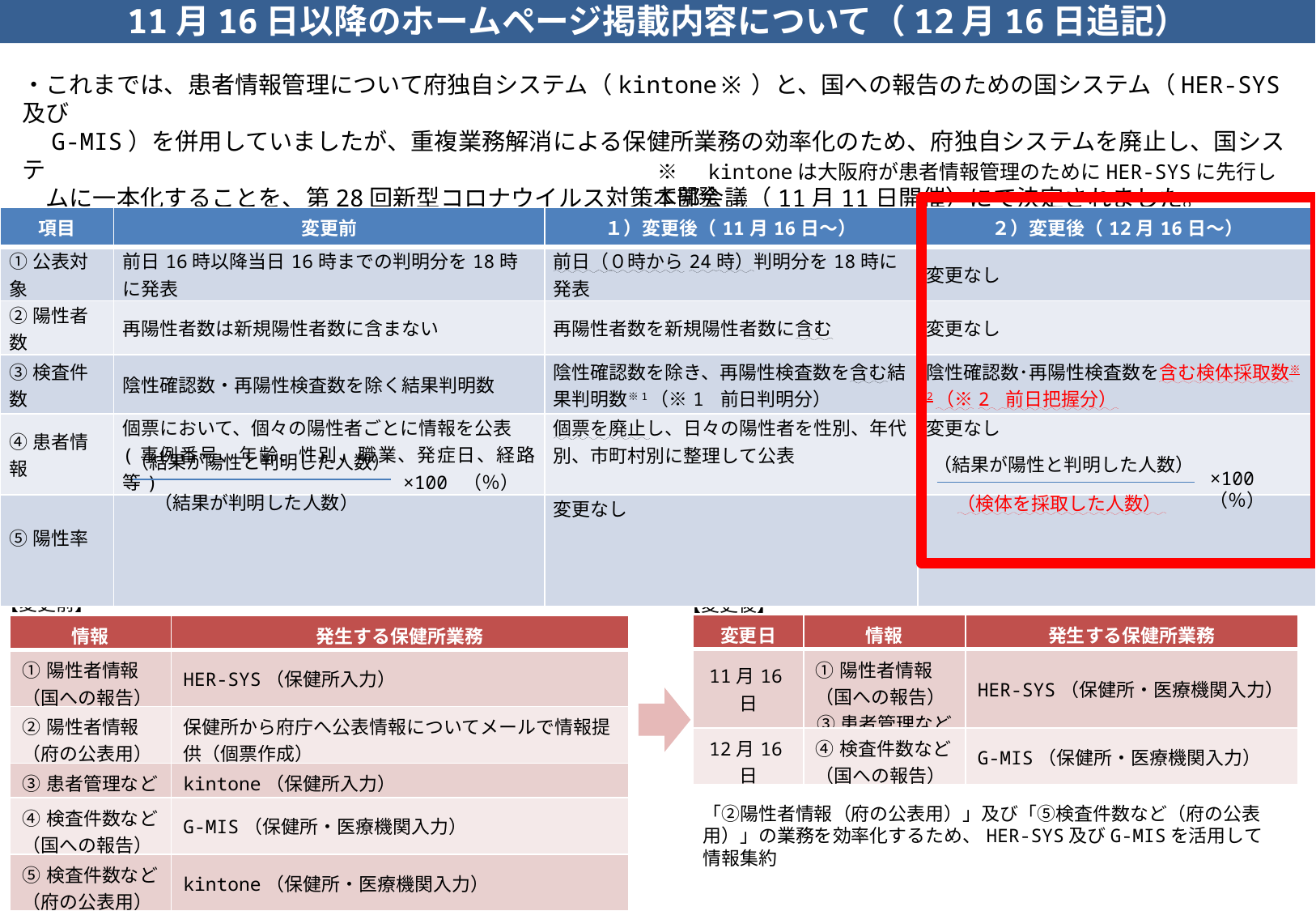

11月16日以降のホームページ掲載内容について（12月16日追記）
・これまでは、患者情報管理について府独自システム（kintone※）と、国への報告のための国システム（HER-SYS及び
　G-MIS）を併用していましたが、重複業務解消による保健所業務の効率化のため、府独自システムを廃止し、国システ
　ムに一本化することを、第28回新型コロナウイルス対策本部会議（11月11日開催）にて決定されました。
・公表内容の変更については、以下のとおりです。
※　kintoneは大阪府が患者情報管理のためにHER-SYSに先行して開発

| 項目 | 変更前 | １）変更後（11月16日～） | ２）変更後（12月16日～） |
| --- | --- | --- | --- |
| ①公表対象 | 前日16時以降当日16時までの判明分を18時に発表 | 前日（０時から24時）判明分を18時に発表 | 変更なし |
| ②陽性者数 | 再陽性者数は新規陽性者数に含まない | 再陽性者数を新規陽性者数に含む | 変更なし |
| ③検査件数 | 陰性確認数・再陽性検査数を除く結果判明数 | 陰性確認数を除き、再陽性検査数を含む結果判明数※1（※1 前日判明分） | 陰性確認数･再陽性検査数を含む検体採取数※2（※2 前日把握分） |
| ④患者情報 | 個票において、個々の陽性者ごとに情報を公表 (事例番号、年齢、性別、職業、発症日、経路等) | 個票を廃止し、日々の陽性者を性別、年代別、市町村別に整理して公表 | 変更なし |
| ⑤陽性率 |  | 変更なし |  |
（結果が陽性と判明した人数）
（結果が陽性と判明した人数）
×100
（％）
×100 （％）
（検体を採取した人数）
（結果が判明した人数）
＜参考＞　情報管理方法の変更
【変更前】
【変更後】
| 変更日 | 情報 | 発生する保健所業務 |
| --- | --- | --- |
| 11月16日 | ①陽性者情報 （国への報告） ③患者管理など | HER-SYS（保健所・医療機関入力） |
| 12月16日 | ④検査件数など （国への報告） | G-MIS（保健所・医療機関入力） |
| 情報 | 発生する保健所業務 |
| --- | --- |
| ①陽性者情報 （国への報告） | HER-SYS（保健所入力） |
| ②陽性者情報 （府の公表用） | 保健所から府庁へ公表情報についてメールで情報提供（個票作成） |
| ③患者管理など | kintone（保健所入力） |
| ④検査件数など （国への報告） | G-MIS（保健所・医療機関入力） |
| ⑤検査件数など （府の公表用） | kintone（保健所・医療機関入力） |

「②陽性者情報（府の公表用）」及び「⑤検査件数など（府の公表用）」の業務を効率化するため、HER-SYS及びG-MISを活用して情報集約